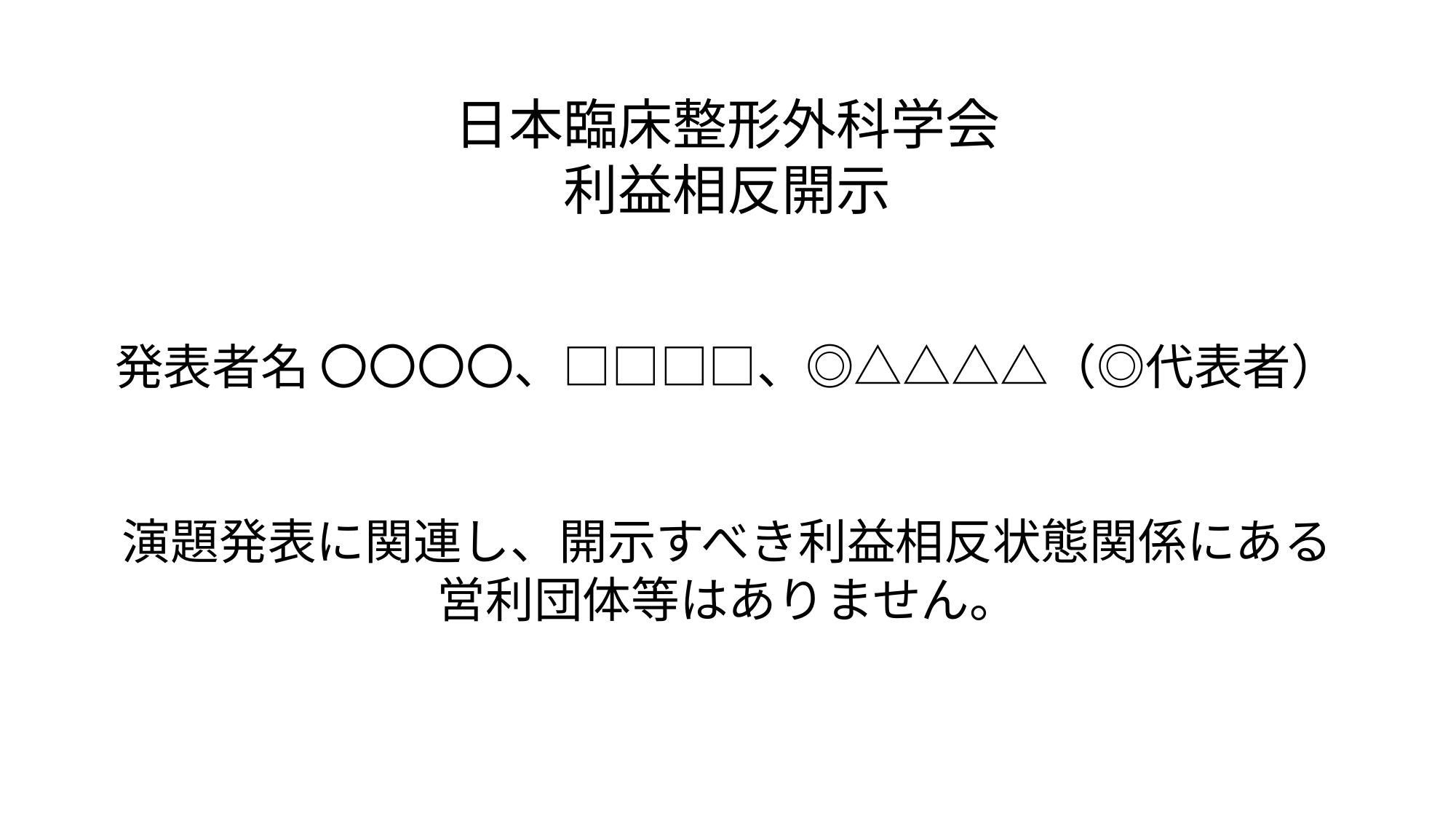

日本臨床整形外科学会
利益相反開示
発表者名 〇〇〇〇、□□□□、◎△△△△（◎代表者）

演題発表に関連し、開示すべき利益相反状態関係にある営利団体等はありません。